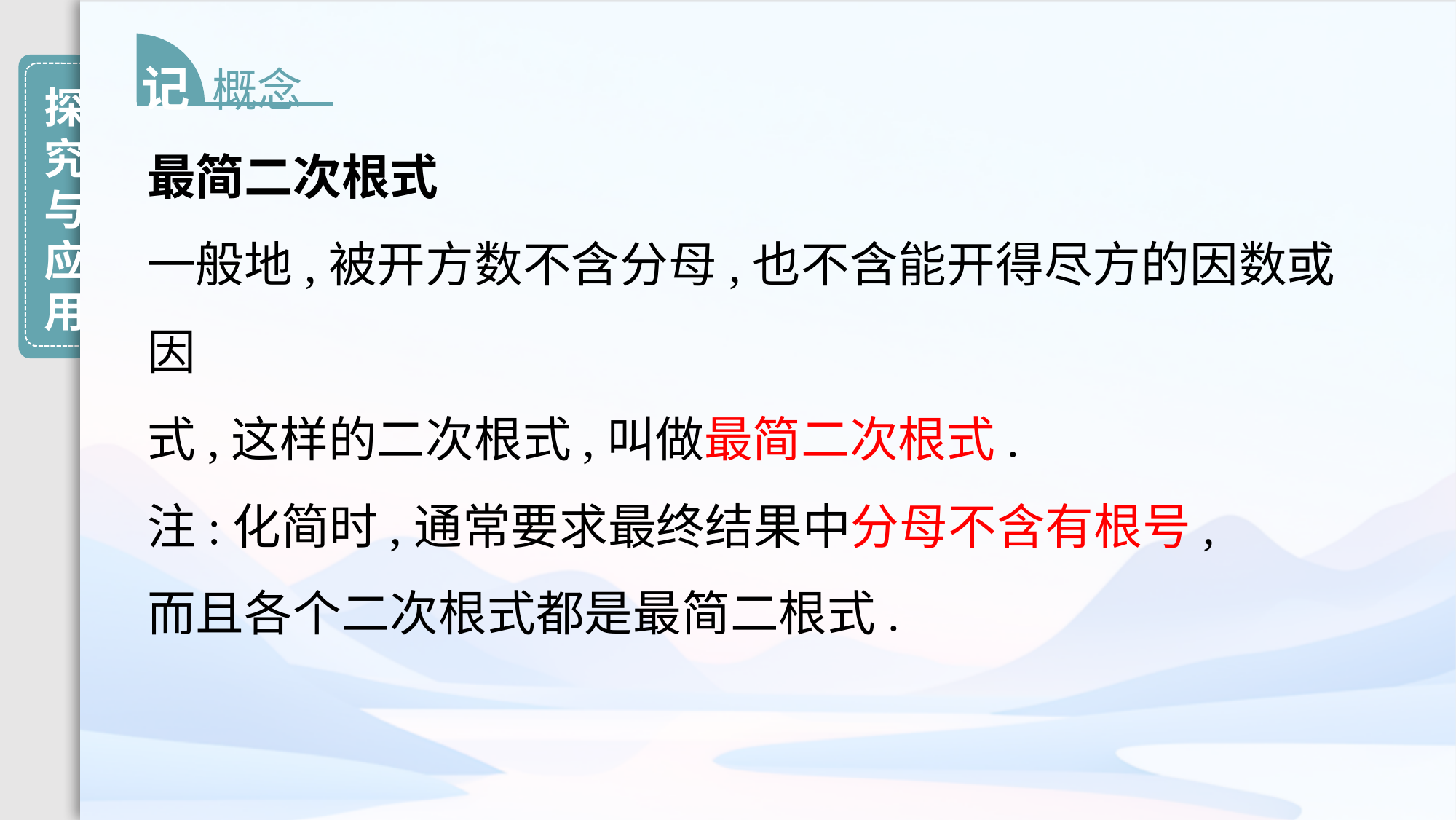

记  概念

最简二次根式
一般地,被开方数不含分母,也不含能开得尽方的因数或因
式,这样的二次根式,叫做最简二次根式.
注:化简时,通常要求最终结果中分母不含有根号,
而且各个二次根式都是最简二根式.